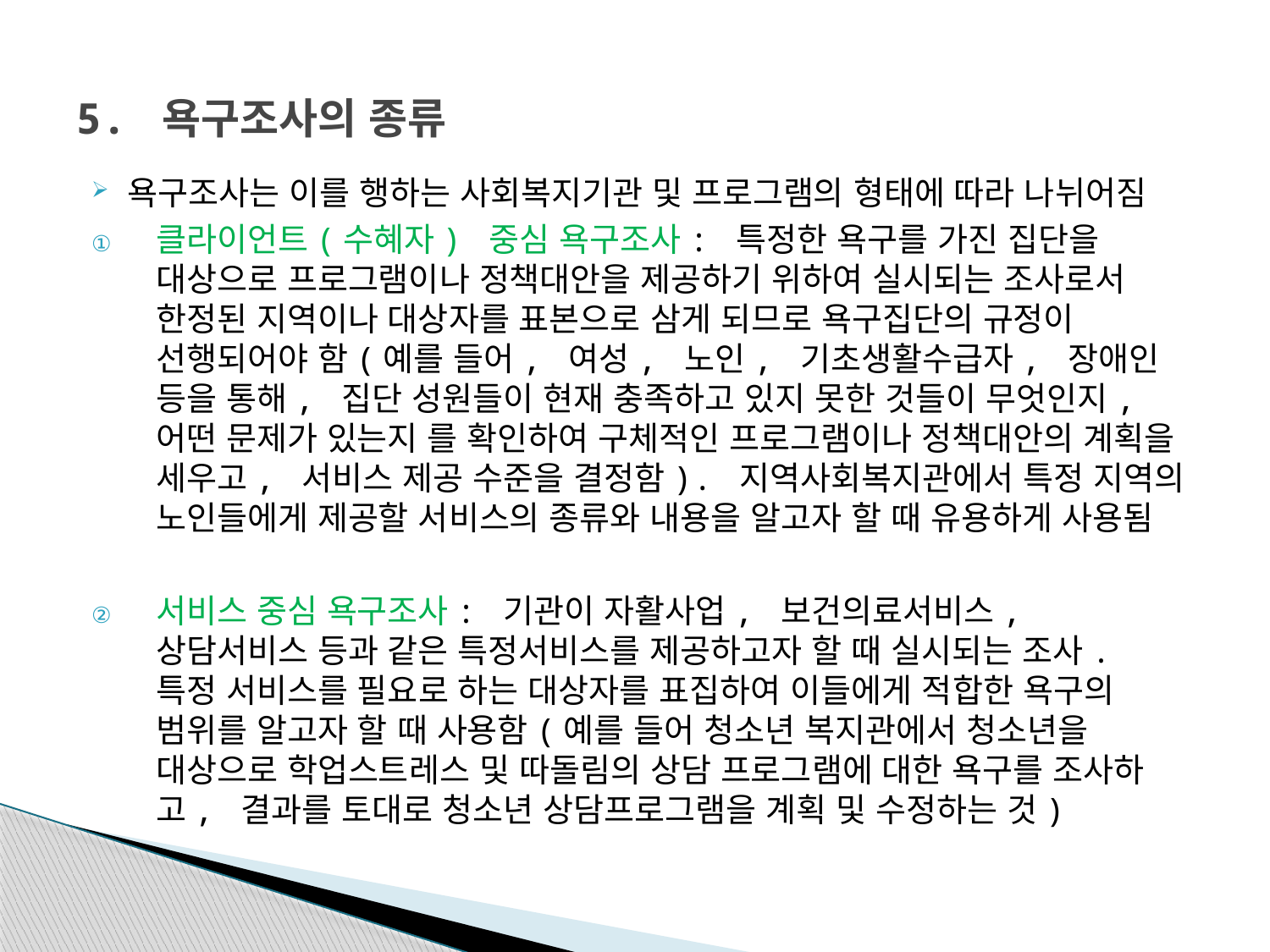

# 5. 욕구조사의 종류
욕구조사는 이를 행하는 사회복지기관 및 프로그램의 형태에 따라 나뉘어짐
클라이언트(수혜자) 중심 욕구조사: 특정한 욕구를 가진 집단을 대상으로 프로그램이나 정책대안을 제공하기 위하여 실시되는 조사로서 한정된 지역이나 대상자를 표본으로 삼게 되므로 욕구집단의 규정이 선행되어야 함(예를 들어, 여성, 노인, 기초생활수급자, 장애인 등을 통해, 집단 성원들이 현재 충족하고 있지 못한 것들이 무엇인지, 어떤 문제가 있는지 를 확인하여 구체적인 프로그램이나 정책대안의 계획을 세우고, 서비스 제공 수준을 결정함). 지역사회복지관에서 특정 지역의 노인들에게 제공할 서비스의 종류와 내용을 알고자 할 때 유용하게 사용됨

서비스 중심 욕구조사: 기관이 자활사업, 보건의료서비스, 상담서비스 등과 같은 특정서비스를 제공하고자 할 때 실시되는 조사. 특정 서비스를 필요로 하는 대상자를 표집하여 이들에게 적합한 욕구의 범위를 알고자 할 때 사용함(예를 들어 청소년 복지관에서 청소년을 대상으로 학업스트레스 및 따돌림의 상담 프로그램에 대한 욕구를 조사하고, 결과를 토대로 청소년 상담프로그램을 계획 및 수정하는 것)